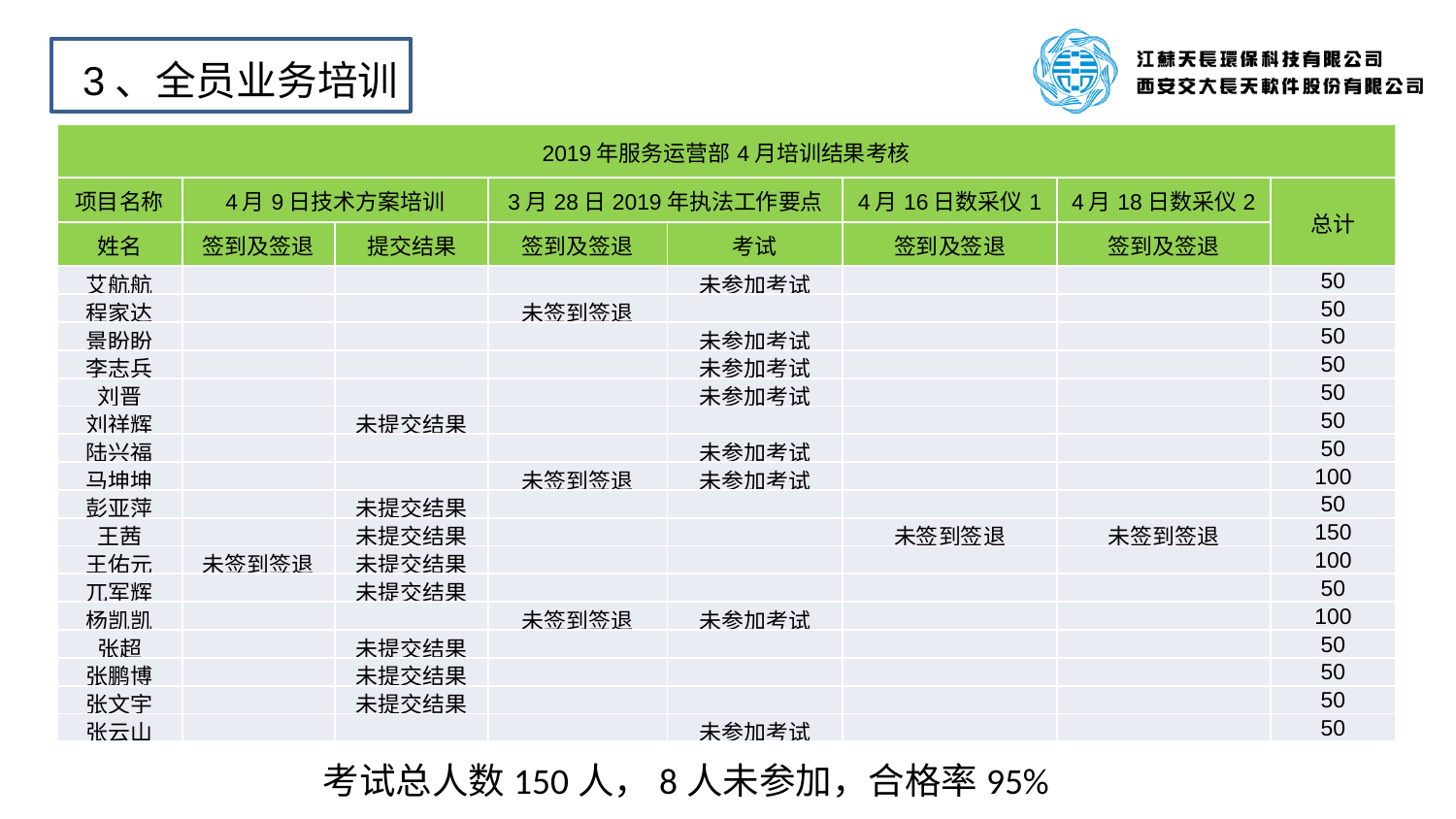

3、全员业务培训
| 2019年服务运营部4月培训结果考核 |  |  |  |  |  |  |  |
| --- | --- | --- | --- | --- | --- | --- | --- |
| 项目名称 | 4月9日技术方案培训 |  | 3月28日2019年执法工作要点 |  | 4月16日数采仪1 | 4月18日数采仪2 | 总计 |
| 姓名 | 签到及签退 | 提交结果 | 签到及签退 | 考试 | 签到及签退 | 签到及签退 |  |
| 艾航航 |  |  |  | 未参加考试 |  |  | 50 |
| 程家达 |  |  | 未签到签退 |  |  |  | 50 |
| 景盼盼 |  |  |  | 未参加考试 |  |  | 50 |
| 李志兵 |  |  |  | 未参加考试 |  |  | 50 |
| 刘晋 |  |  |  | 未参加考试 |  |  | 50 |
| 刘祥辉 |  | 未提交结果 |  |  |  |  | 50 |
| 陆兴福 |  |  |  | 未参加考试 |  |  | 50 |
| 马坤坤 |  |  | 未签到签退 | 未参加考试 |  |  | 100 |
| 彭亚萍 |  | 未提交结果 |  |  |  |  | 50 |
| 王茜 |  | 未提交结果 |  |  | 未签到签退 | 未签到签退 | 150 |
| 王佑元 | 未签到签退 | 未提交结果 |  |  |  |  | 100 |
| 兀军辉 |  | 未提交结果 |  |  |  |  | 50 |
| 杨凯凯 |  |  | 未签到签退 | 未参加考试 |  |  | 100 |
| 张超 |  | 未提交结果 |  |  |  |  | 50 |
| 张鹏博 |  | 未提交结果 |  |  |  |  | 50 |
| 张文宇 |  | 未提交结果 |  |  |  |  | 50 |
| 张云山 |  |  |  | 未参加考试 |  |  | 50 |
考试总人数150人，8人未参加，合格率95%